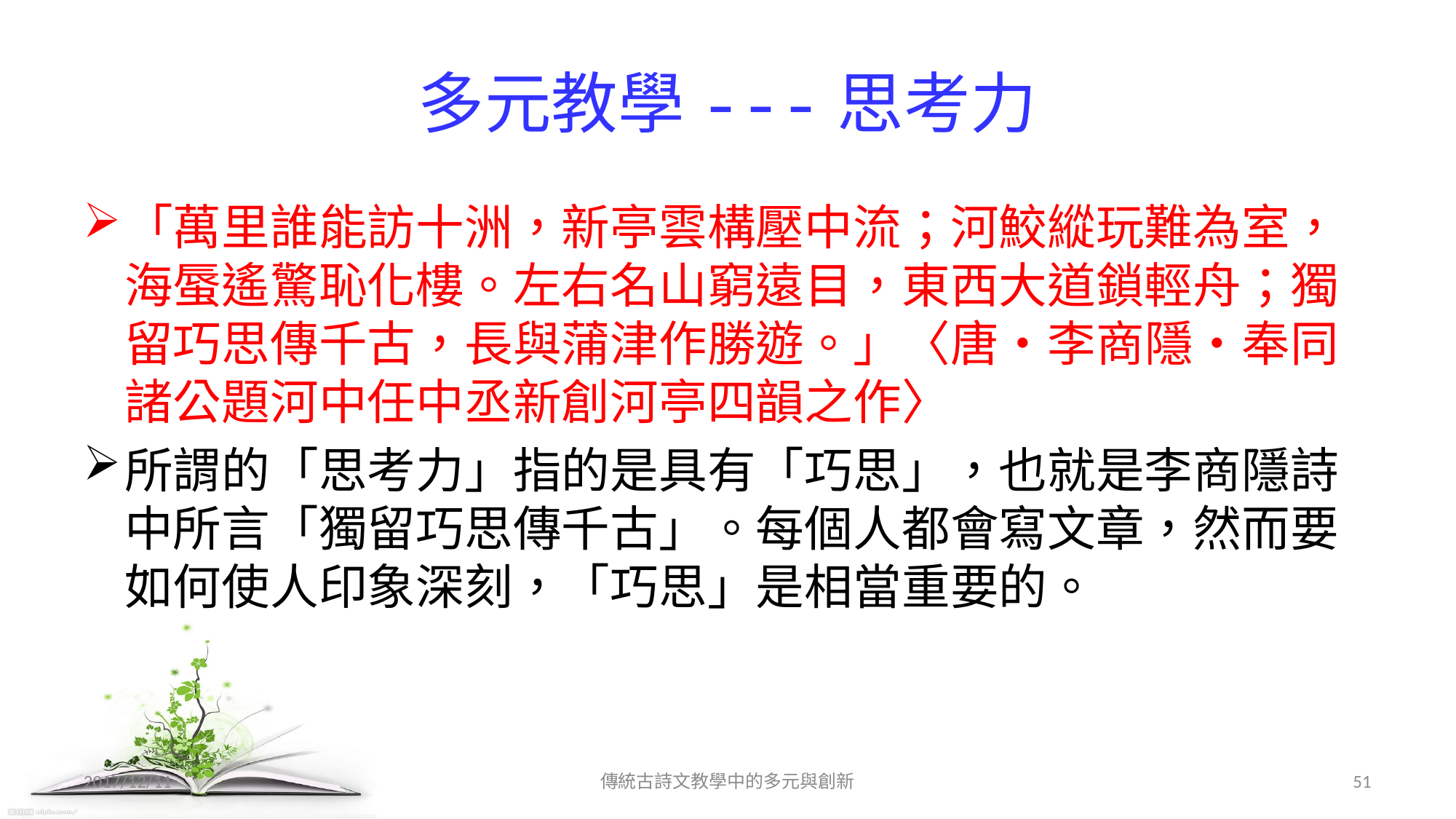

# 多元教學---思考力
「萬里誰能訪十洲，新亭雲構壓中流；河鮫縱玩難為室，海蜃遙驚恥化樓。左右名山窮遠目，東西大道鎖輕舟；獨留巧思傳千古，長與蒲津作勝遊。」〈唐‧李商隱‧奉同諸公題河中任中丞新創河亭四韻之作〉
所謂的「思考力」指的是具有「巧思」，也就是李商隱詩中所言「獨留巧思傳千古」。每個人都會寫文章，然而要如何使人印象深刻，「巧思」是相當重要的。

2017/12/11
傳統古詩文教學中的多元與創新
51